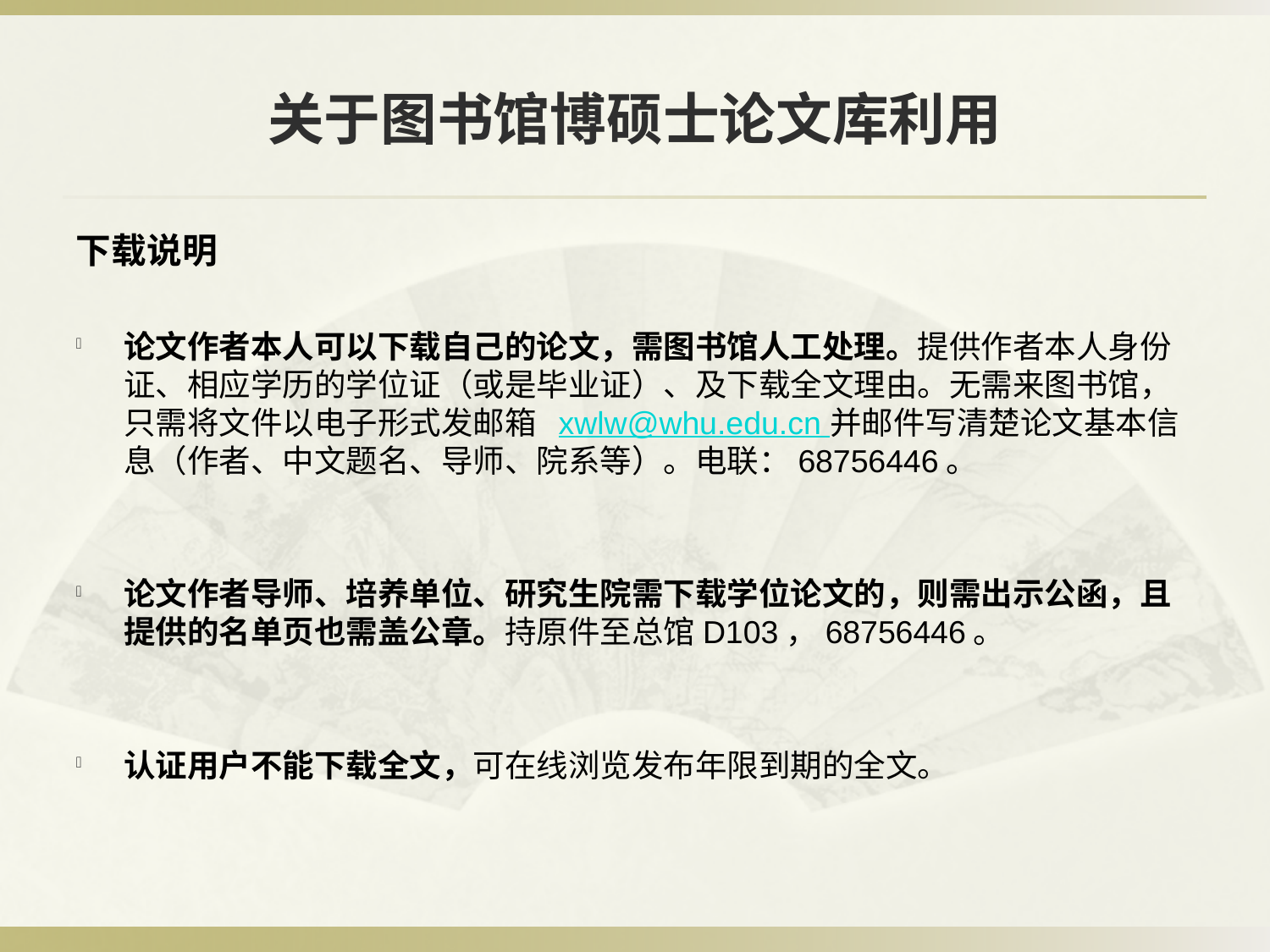

# 关于图书馆博硕士论文库利用
下载说明

论文作者本人可以下载自己的论文，需图书馆人工处理。提供作者本人身份证、相应学历的学位证（或是毕业证）、及下载全文理由。无需来图书馆，只需将文件以电子形式发邮箱  xwlw@whu.edu.cn 并邮件写清楚论文基本信息（作者、中文题名、导师、院系等）。电联：68756446。

论文作者导师、培养单位、研究生院需下载学位论文的，则需出示公函，且提供的名单页也需盖公章。持原件至总馆D103，68756446。

认证用户不能下载全文，可在线浏览发布年限到期的全文。